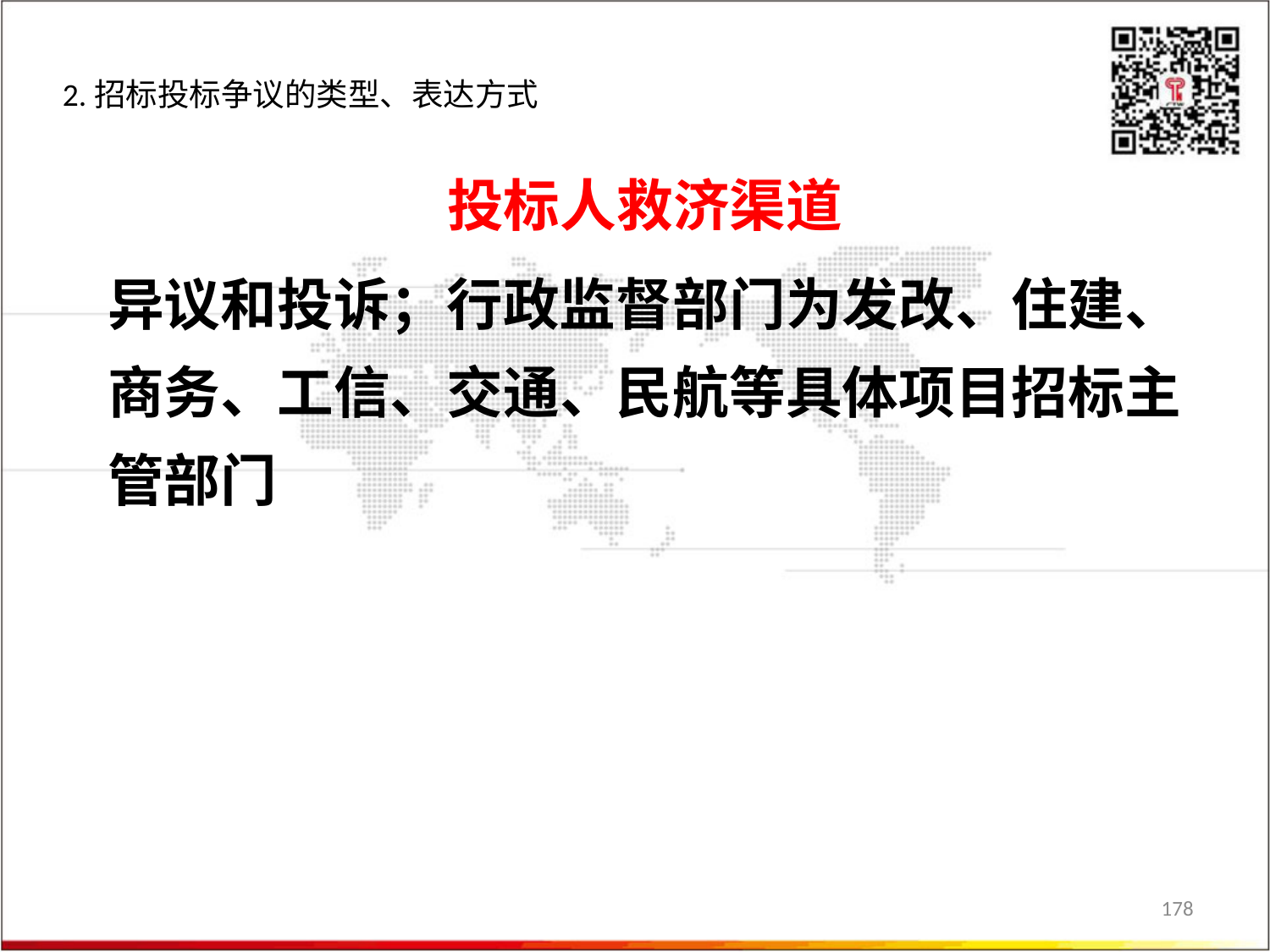

2.招标投标争议的类型、表达方式
投标人救济渠道
异议和投诉；行政监督部门为发改、住建、商务、工信、交通、民航等具体项目招标主管部门

178